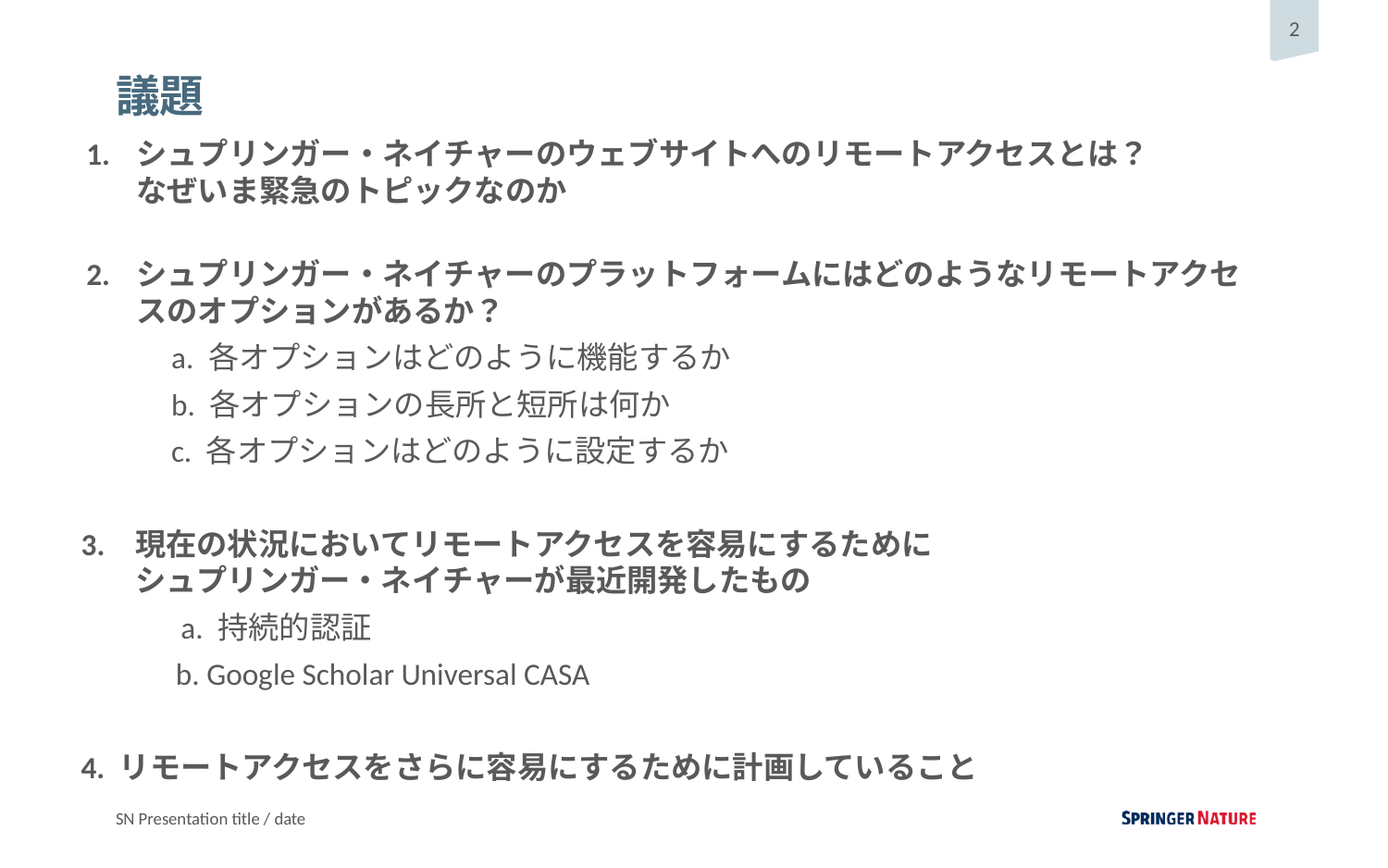

# 議題
シュプリンガー・ネイチャーのウェブサイトへのリモートアクセスとは？
なぜいま緊急のトピックなのか
シュプリンガー・ネイチャーのプラットフォームにはどのようなリモートアクセスのオプションがあるか？
a. 各オプションはどのように機能するか
b. 各オプションの長所と短所は何か
c. 各オプションはどのように設定するか

現在の状況においてリモートアクセスを容易にするために
シュプリンガー・ネイチャーが最近開発したもの
　　　a. 持続的認証
b. Google Scholar Universal CASA

4. リモートアクセスをさらに容易にするために計画していること